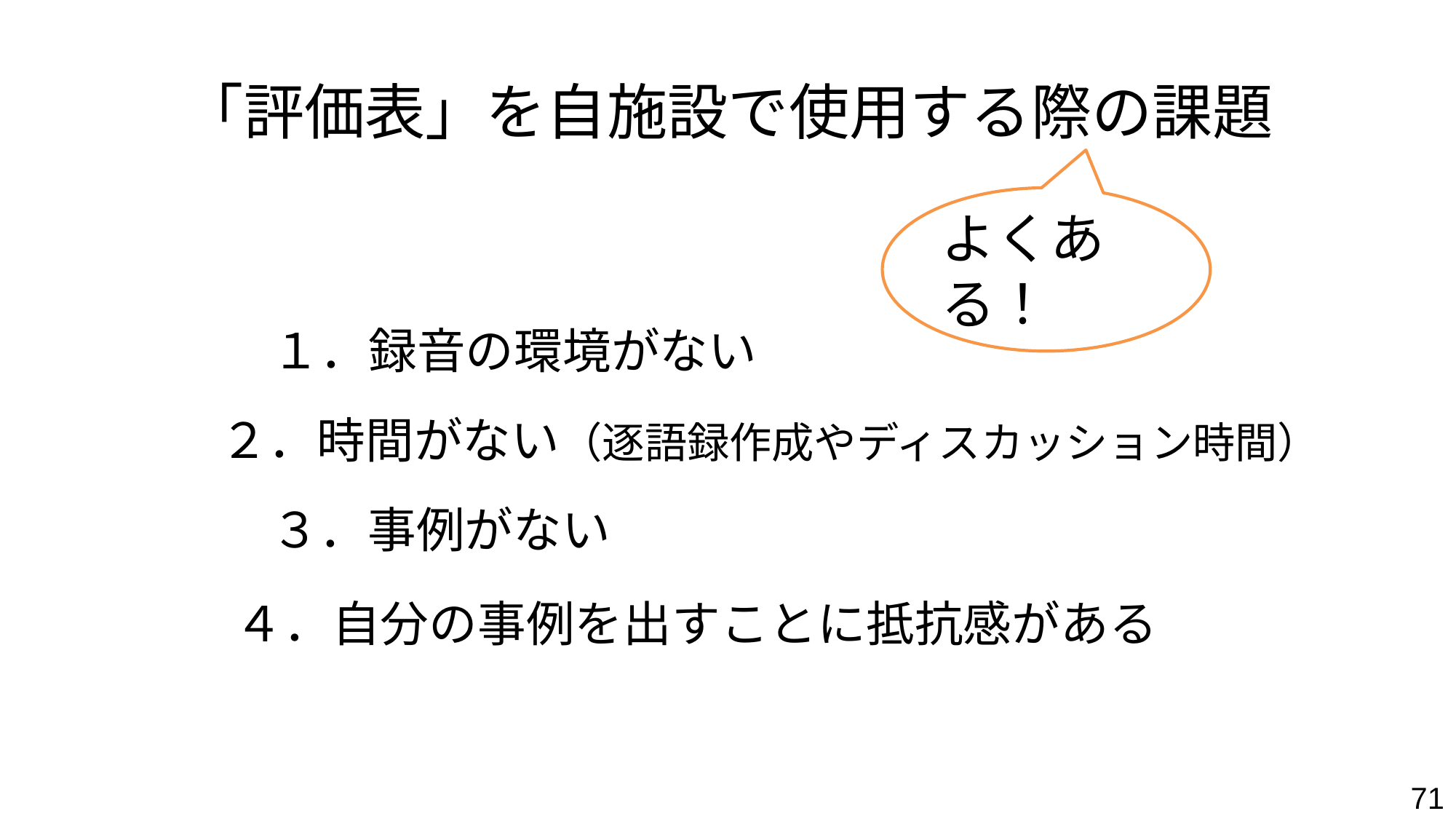

# 「評価表」を自施設で使用する際の課題
よくある！
１．録音の環境がない
２．時間がない（逐語録作成やディスカッション時間）
３．事例がない
４．自分の事例を出すことに抵抗感がある
71